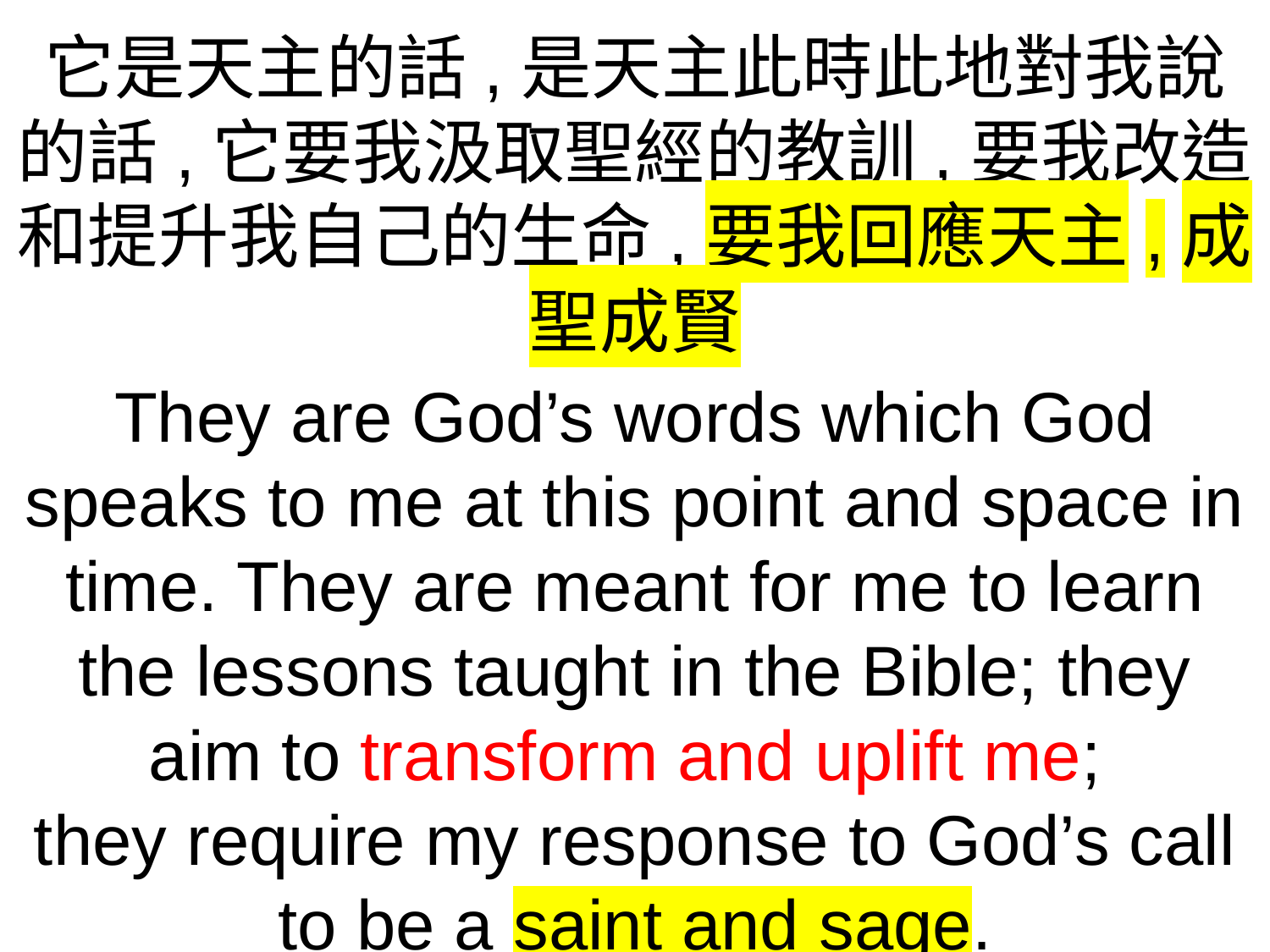

它是天主的話,是天主此時此地對我說的話,它要我汲取聖經的教訓,要我改造和提升我自己的生命,要我回應天主,成聖成賢
They are God’s words which God speaks to me at this point and space in time. They are meant for me to learn the lessons taught in the Bible; they aim to transform and uplift me;
they require my response to God’s call to be a saint and sage.